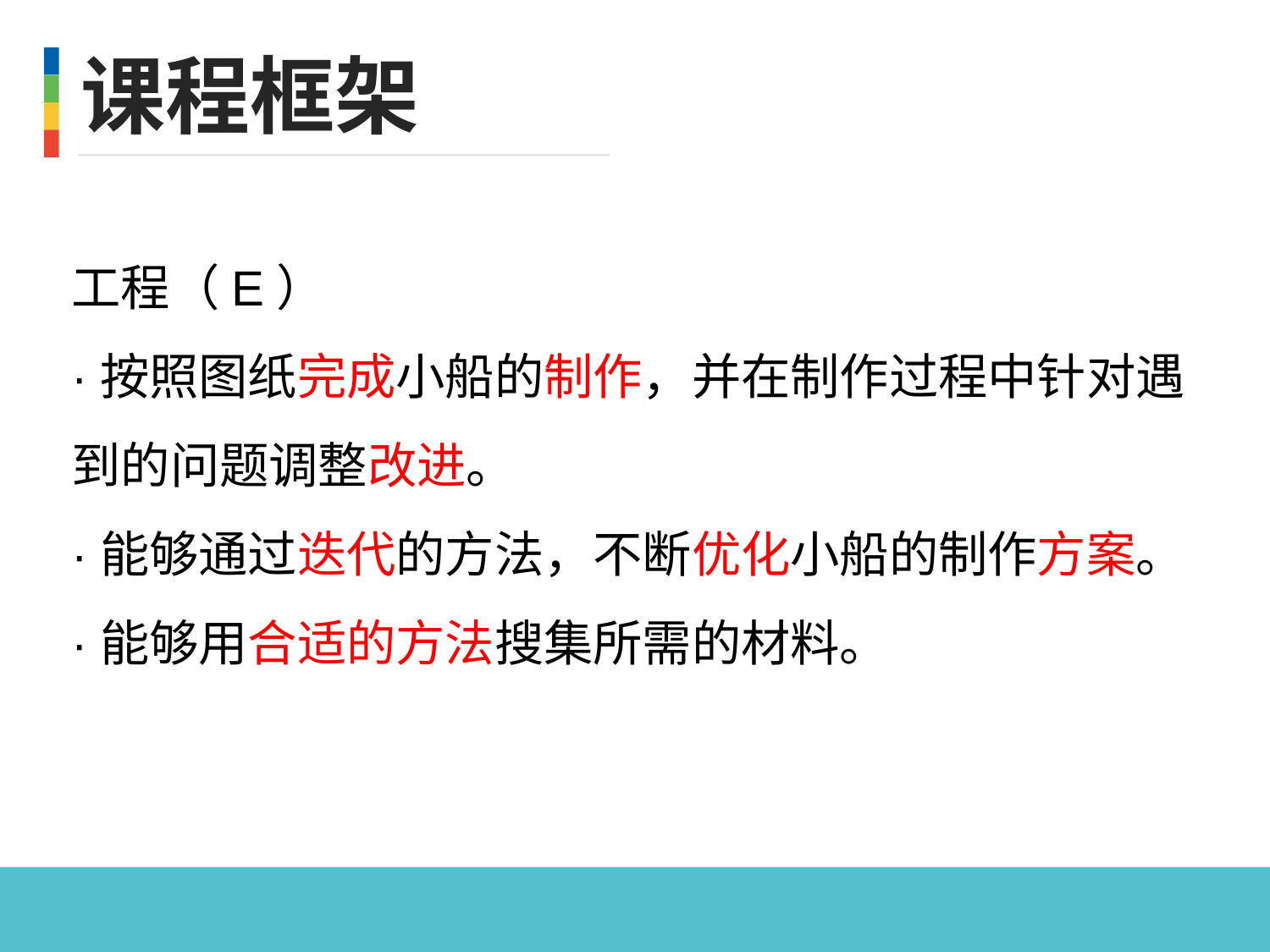

课程框架

工程（E）
·按照图纸完成小船的制作，并在制作过程中针对遇到的问题调整改进。
·能够通过迭代的方法，不断优化小船的制作方案。
·能够用合适的方法搜集所需的材料。